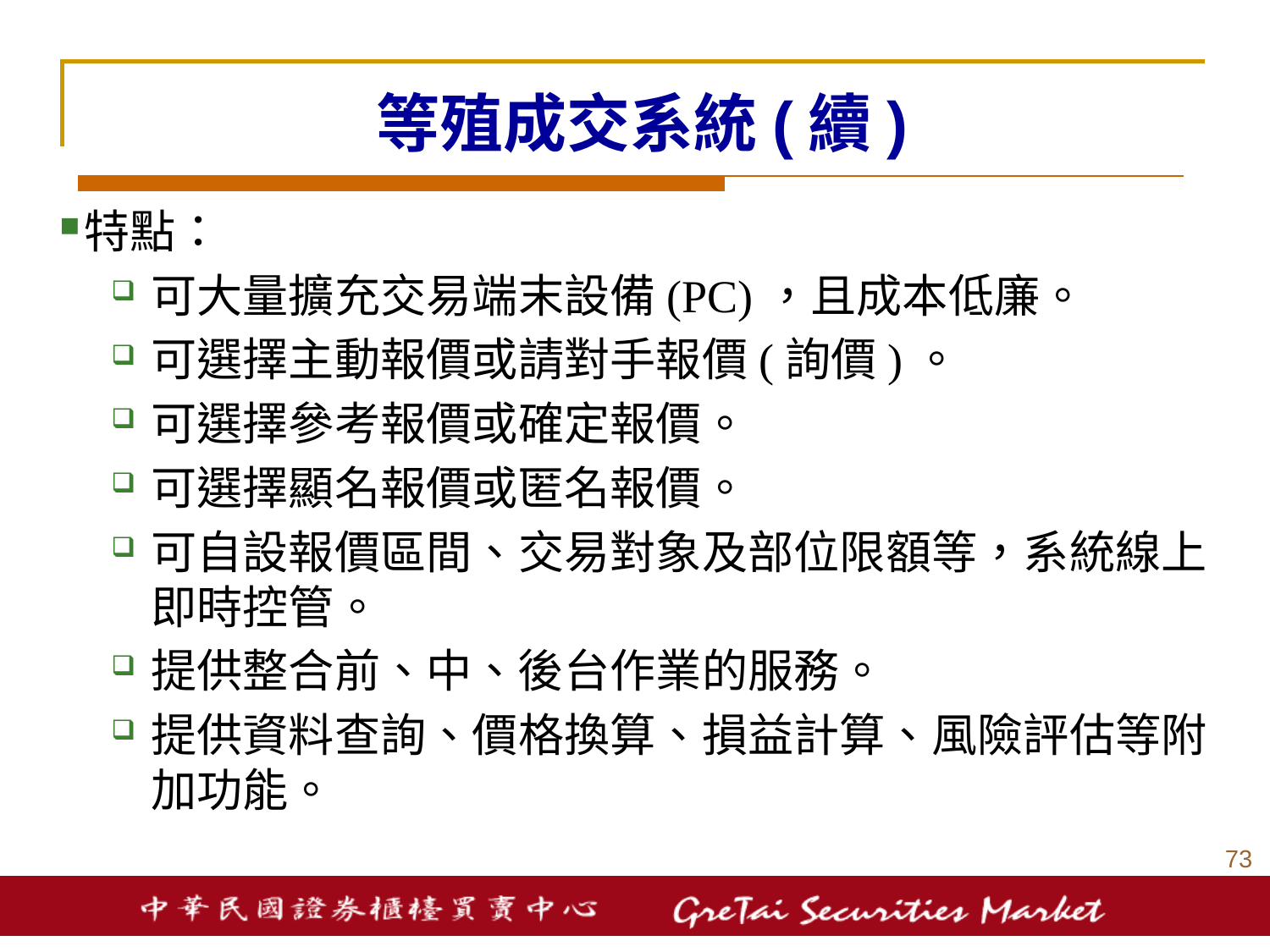

# 等殖成交系統(續)

特點：
可大量擴充交易端末設備(PC)，且成本低廉。
可選擇主動報價或請對手報價(詢價)。
可選擇參考報價或確定報價。
可選擇顯名報價或匿名報價。
可自設報價區間、交易對象及部位限額等，系統線上即時控管。
提供整合前、中、後台作業的服務。
提供資料查詢、價格換算、損益計算、風險評估等附加功能。
73